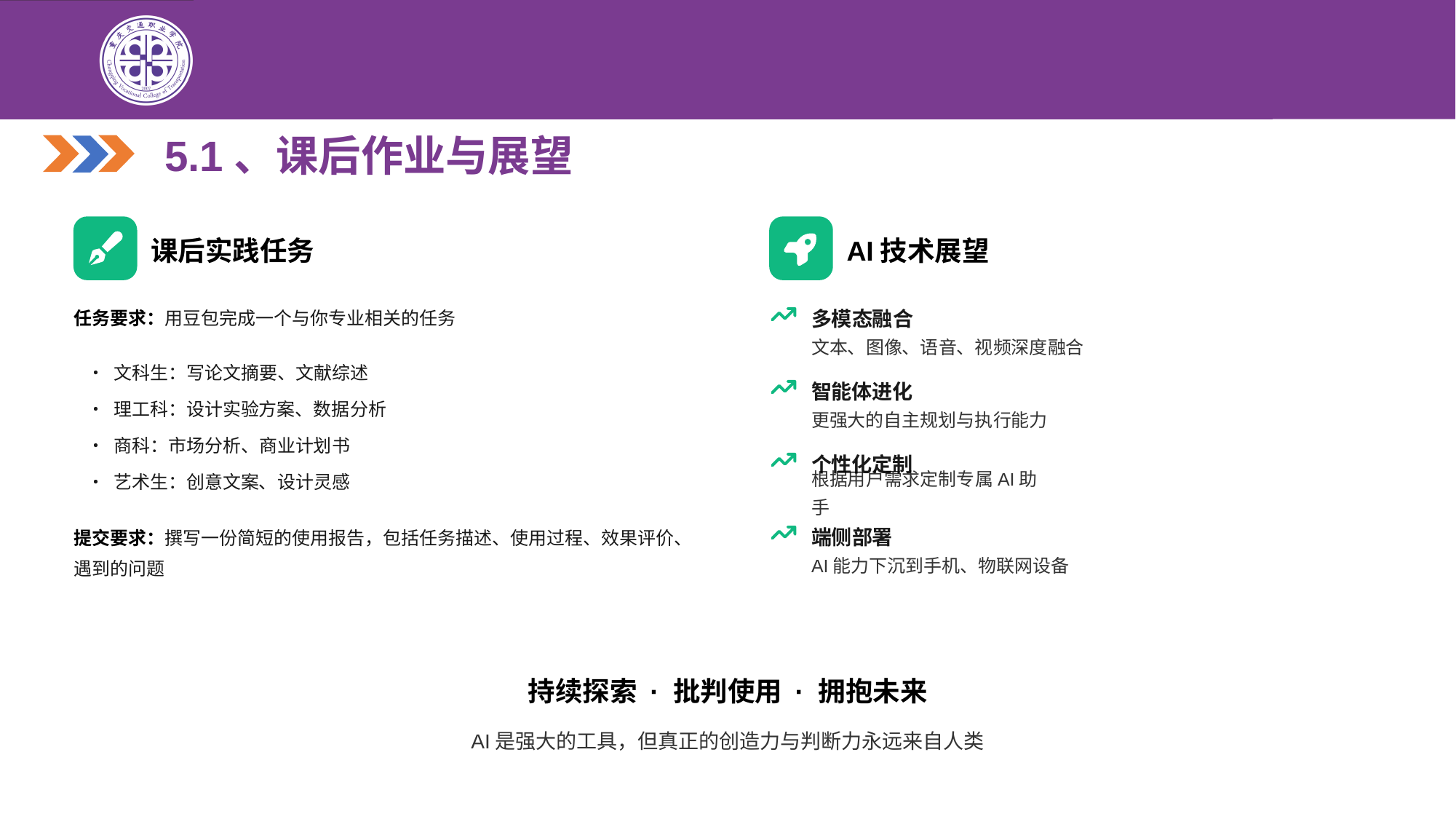

5.1、课后作业与展望

课后实践任务
AI技术展望

任务要求：用豆包完成一个与你专业相关的任务
多模态融合

文本、图像、语音、视频深度融合

• 文科生：写论文摘要、文献综述
智能体进化

• 理工科：设计实验方案、数据分析
更强大的自主规划与执行能力
• 商科：市场分析、商业计划书
个性化定制

• 艺术生：创意文案、设计灵感
根据用户需求定制专属AI助手
端侧部署
提交要求：撰写一份简短的使用报告，包括任务描述、使用过程、效果评价、遇到的问题

AI能力下沉到手机、物联网设备

持续探索 · 批判使用 · 拥抱未来
AI是强大的工具，但真正的创造力与判断力永远来自人类